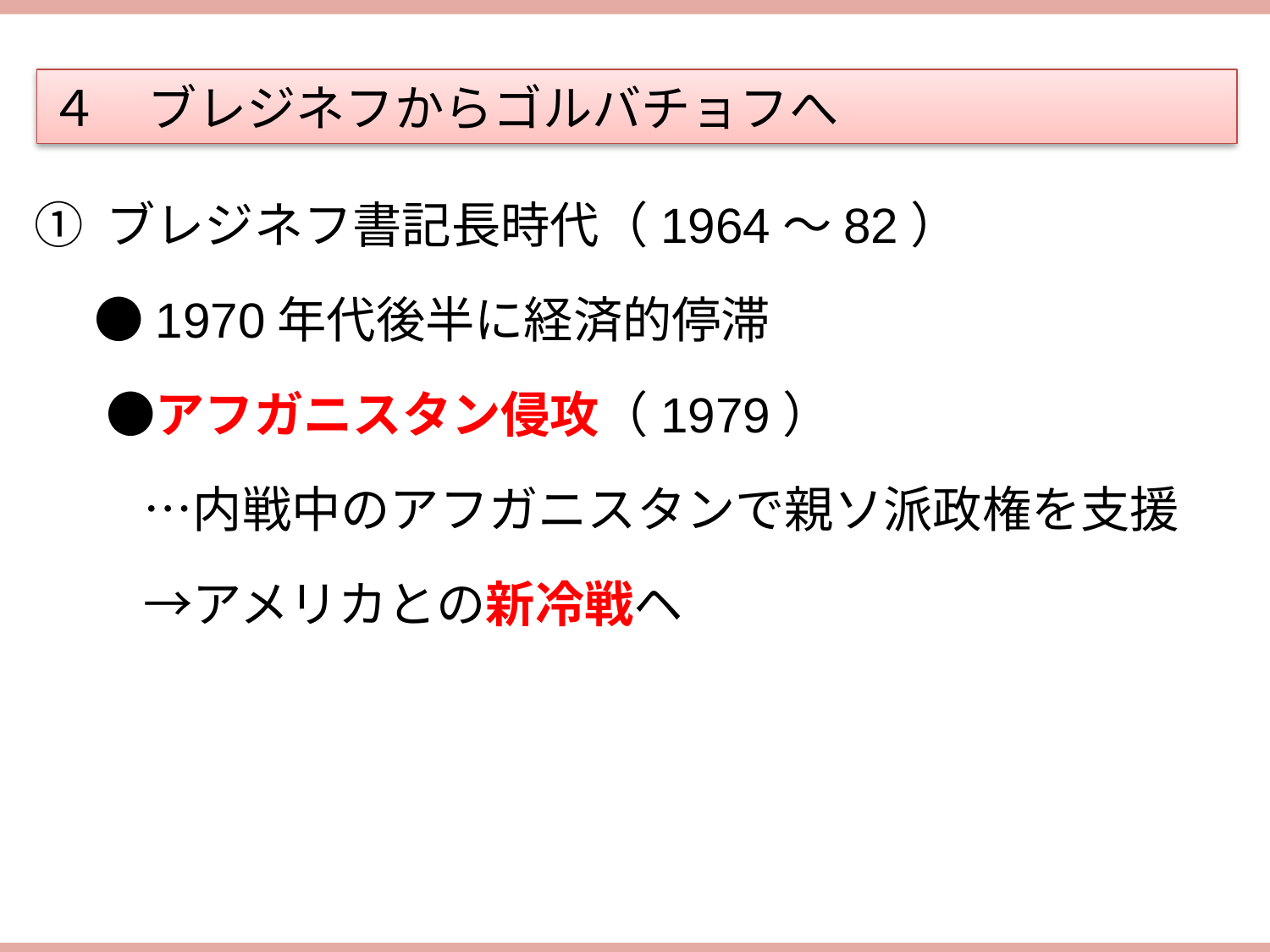

４　ブレジネフからゴルバチョフへ
① ブレジネフ書記長時代（1964～82）
　 ●1970年代後半に経済的停滞
 　●アフガニスタン侵攻（1979）
　　 …内戦中のアフガニスタンで親ソ派政権を支援
　　 →アメリカとの新冷戦ヘ